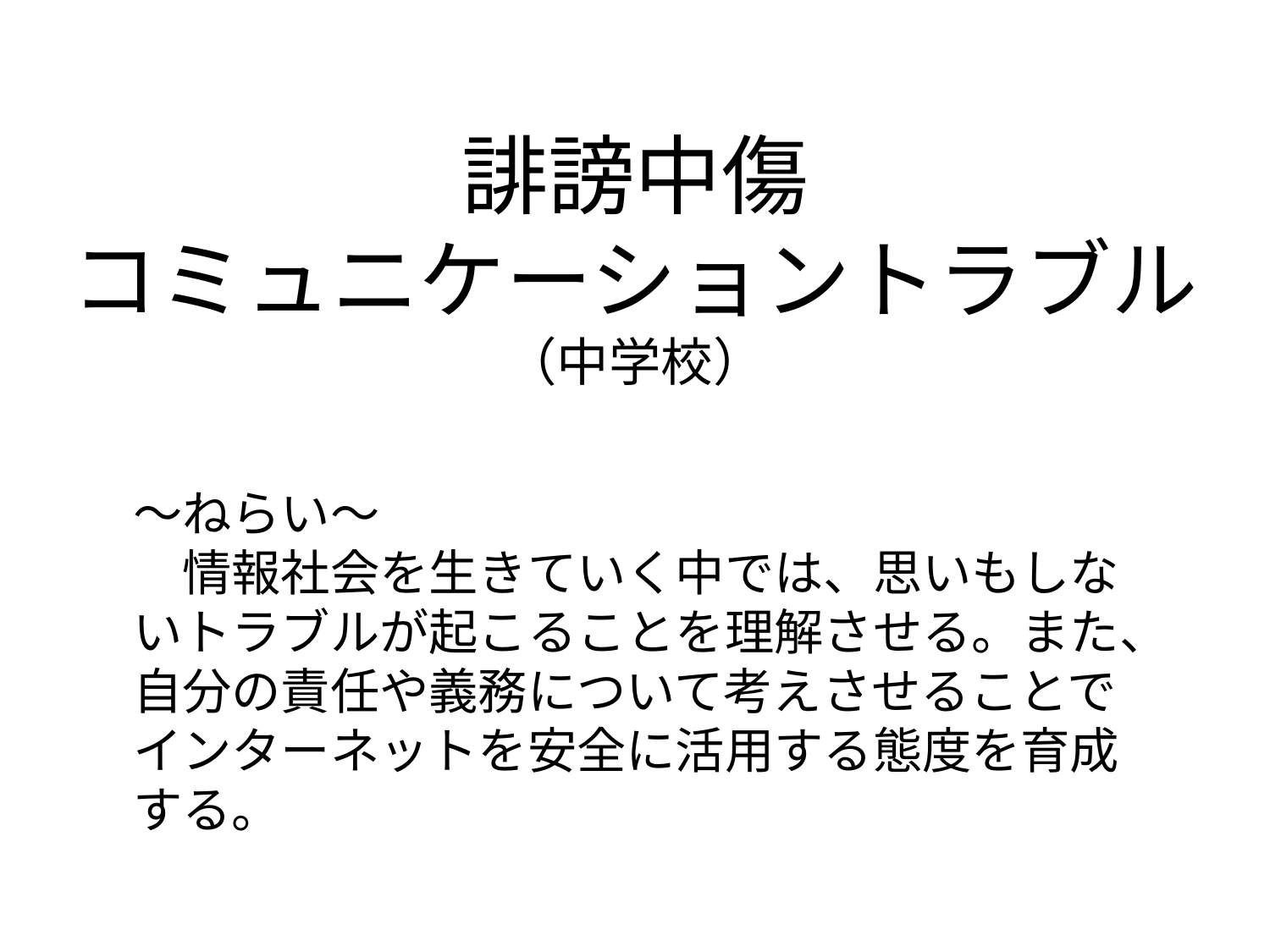

# 誹謗中傷 コミュニケーショントラブル （中学校）
～ねらい～
　情報社会を生きていく中では、思いもしないトラブルが起こることを理解させる。また、自分の責任や義務について考えさせることでインターネットを安全に活用する態度を育成する。